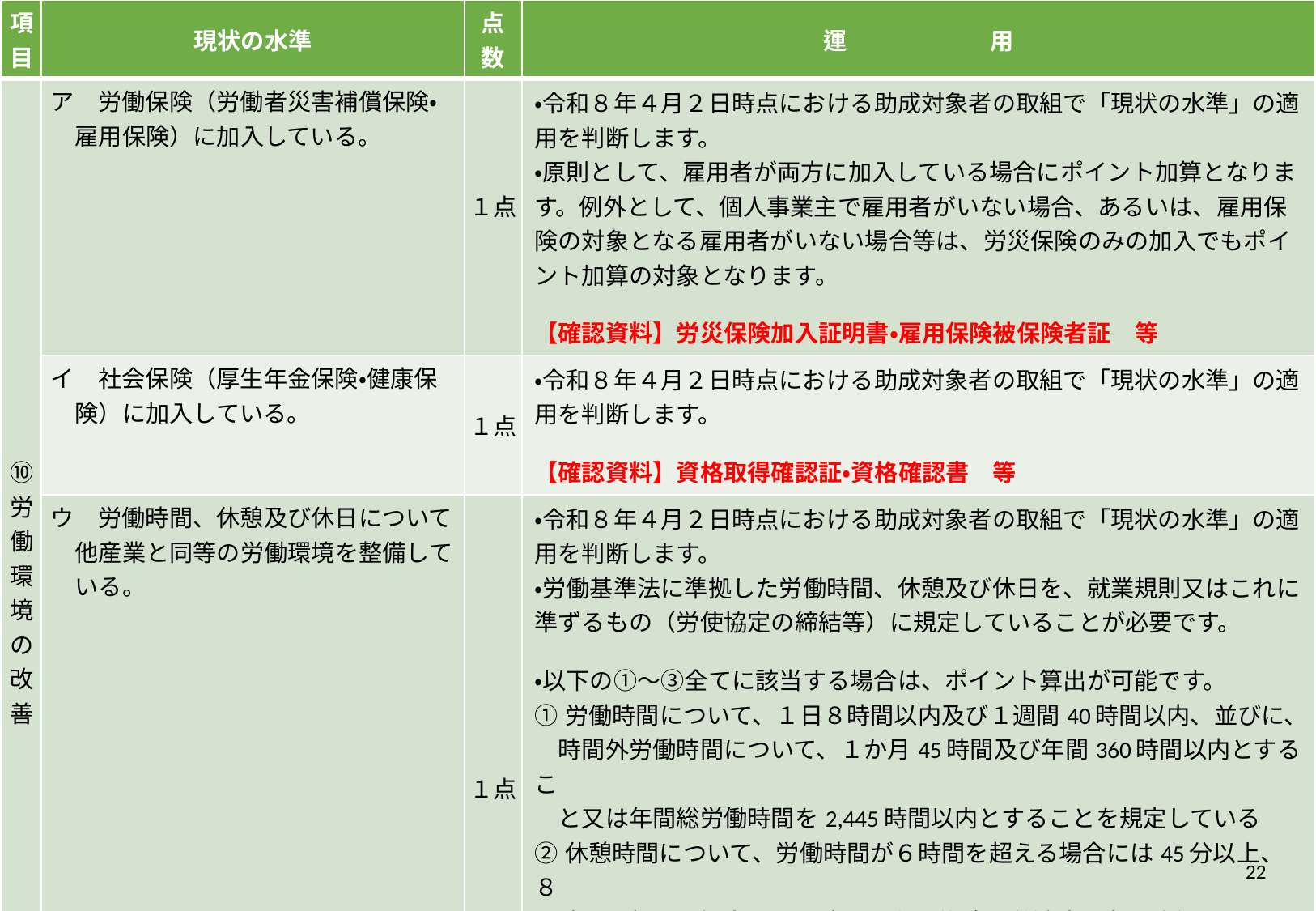

| 項目 | 現状の水準 | 点数 | 運　　　 　用 |
| --- | --- | --- | --- |
| ⑩労働環境の改善 | ア　労働保険（労働者災害補償保険・雇用保険）に加入している。​ | １点 | ・令和８年４月２日時点における助成対象者の取組で「現状の水準」の適用を判断します。 ・原則として、雇用者が両方に加入している場合にポイント加算となります。例外として、個人事業主で雇用者がいない場合、あるいは、雇用保険の対象となる雇用者がいない場合等は、労災保険のみの加入でもポイント加算の対象となります。 【確認資料】労災保険加入証明書・雇用保険被保険者証　等 |
|  | イ　社会保険（厚生年金保険・健康保険）に加入している。 | １点 | ・令和８年４月２日時点における助成対象者の取組で「現状の水準」の適用を判断します。 【確認資料】資格取得確認証・資格確認書　等 |
|  | ウ　労働時間、休憩及び休日について他産業と同等の労働環境を整備している。 | １点 | ・令和８年４月２日時点における助成対象者の取組で「現状の水準」の適用を判断します。 ・労働基準法に準拠した労働時間、休憩及び休日を、就業規則又はこれに準ずるもの（労使協定の締結等）に規定していることが必要です。 ・以下の①～③全てに該当する場合は、ポイント算出が可能です。 ①労働時間について、１日８時間以内及び１週間40時間以内、並びに、 　時間​外労働時間について、１か月45時間及び年間360時間以内とするこ 　と又は年​間総労働時間を2,445時間以内とすることを規定している ②休憩時間について、労働時間が６時間を超える場合には45分以上、８ 　時​間を超える場合には１時間以上の休憩を労働時間中に確保すること 　を規定​している ③休日について、毎週１日以上又は４週間を通じて４日以上の休日を確 　保​することを規定している 【確認資料】就業規則等 |
22